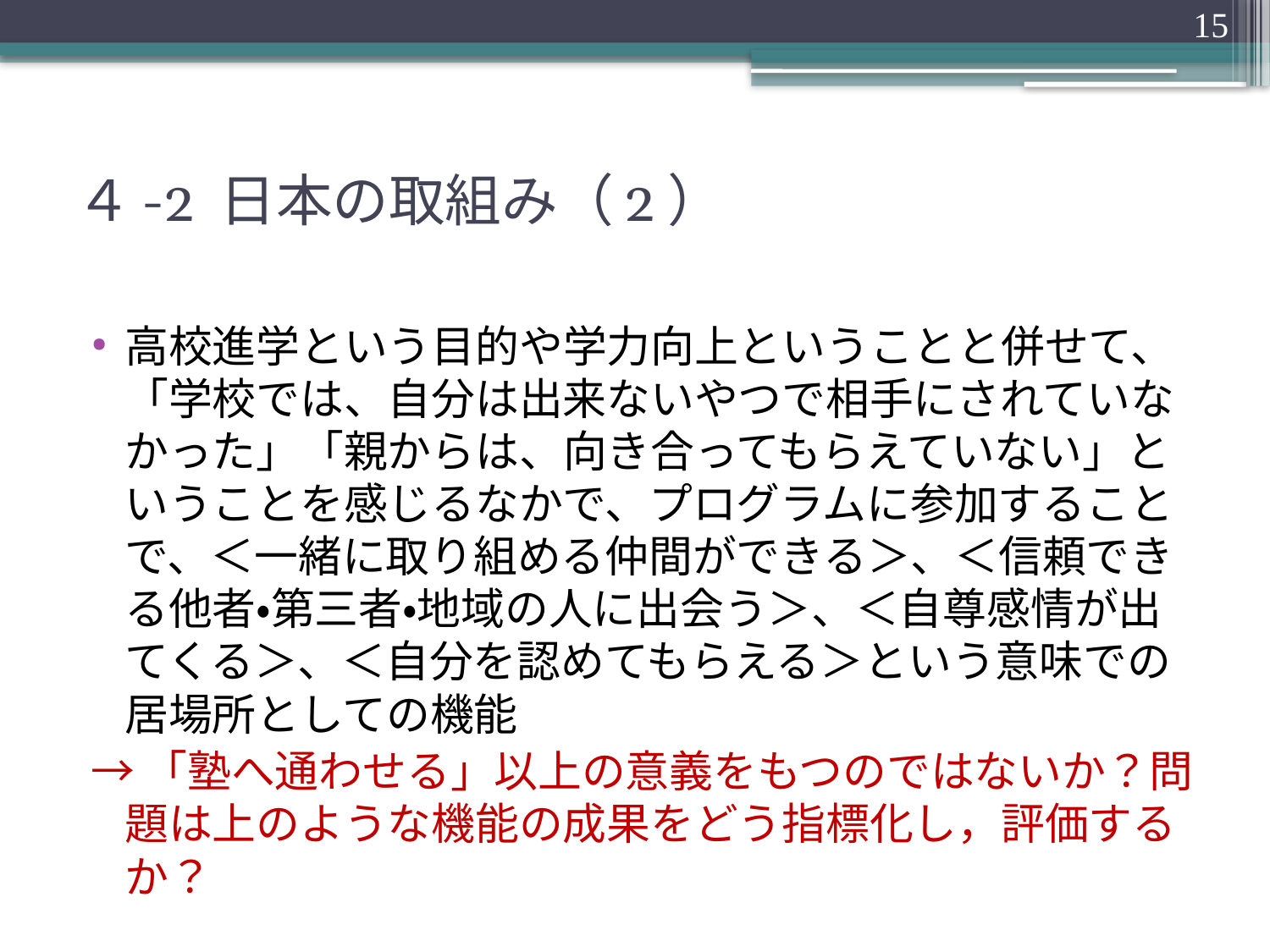

15
# ４-2 日本の取組み（2）
高校進学という目的や学力向上ということと併せて、「学校では、自分は出来ないやつで相手にされていなかった」「親からは、向き合ってもらえていない」ということを感じるなかで、プログラムに参加することで、＜一緒に取り組める仲間ができる＞、＜信頼できる他者・第三者・地域の人に出会う＞、＜自尊感情が出てくる＞、＜自分を認めてもらえる＞という意味での居場所としての機能
→「塾へ通わせる」以上の意義をもつのではないか？問題は上のような機能の成果をどう指標化し，評価するか？